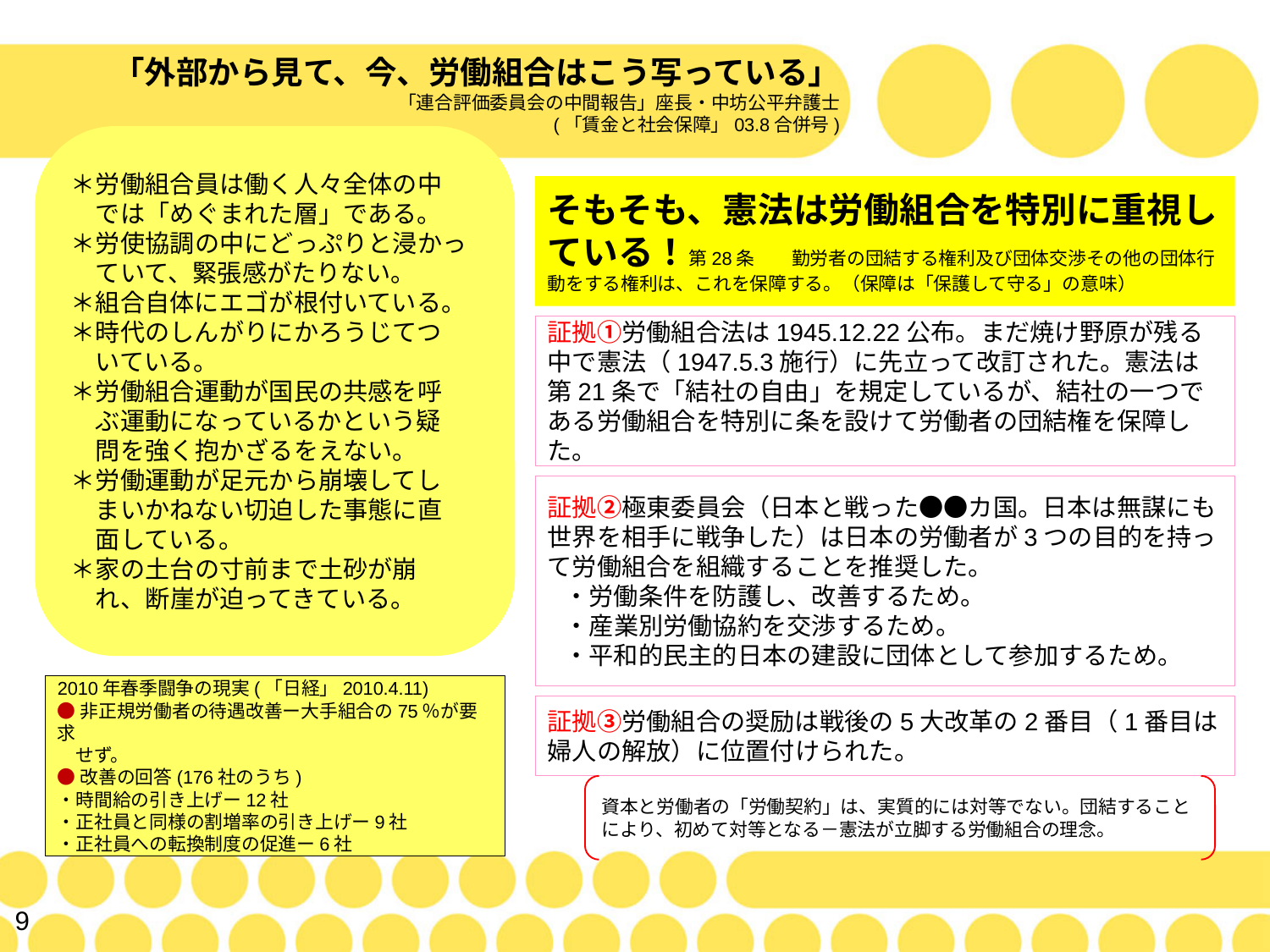

# 「外部から見て、今、労働組合はこう写っている」 「連合評価委員会の中間報告」座長・中坊公平弁護士 (「賃金と社会保障」03.8合併号)
＊労働組合員は働く人々全体の中
　では「めぐまれた層」である。
＊労使協調の中にどっぷりと浸かっ
　ていて、緊張感がたりない。
＊組合自体にエゴが根付いている。
＊時代のしんがりにかろうじてつ
　いている。
＊労働組合運動が国民の共感を呼
　ぶ運動になっているかという疑
　問を強く抱かざるをえない。
＊労働運動が足元から崩壊してし
　まいかねない切迫した事態に直
　面している。
＊家の土台の寸前まで土砂が崩
　れ、断崖が迫ってきている。

そもそも、憲法は労働組合を特別に重視している！第28条　　勤労者の団結する権利及び団体交渉その他の団体行動をする権利は、これを保障する。（保障は「保護して守る」の意味）
証拠①労働組合法は1945.12.22公布。まだ焼け野原が残る中で憲法（1947.5.3施行）に先立って改訂された。憲法は第21条で「結社の自由」を規定しているが、結社の一つである労働組合を特別に条を設けて労働者の団結権を保障した。
証拠②極東委員会（日本と戦った●●カ国。日本は無謀にも世界を相手に戦争した）は日本の労働者が3つの目的を持って労働組合を組織することを推奨した。
  ・労働条件を防護し、改善するため。
  ・産業別労働協約を交渉するため。
  ・平和的民主的日本の建設に団体として参加するため。
2010年春季闘争の現実(「日経」2010.4.11)
●非正規労働者の待遇改善ー大手組合の75％が要求
　せず。
●改善の回答(176社のうち)
・時間給の引き上げー12社
・正社員と同様の割増率の引き上げー9社
・正社員への転換制度の促進ー6社
証拠③労働組合の奨励は戦後の5大改革の2番目（1番目は婦人の解放）に位置付けられた。
資本と労働者の「労働契約」は、実質的には対等でない。団結することにより、初めて対等となる－憲法が立脚する労働組合の理念。
9